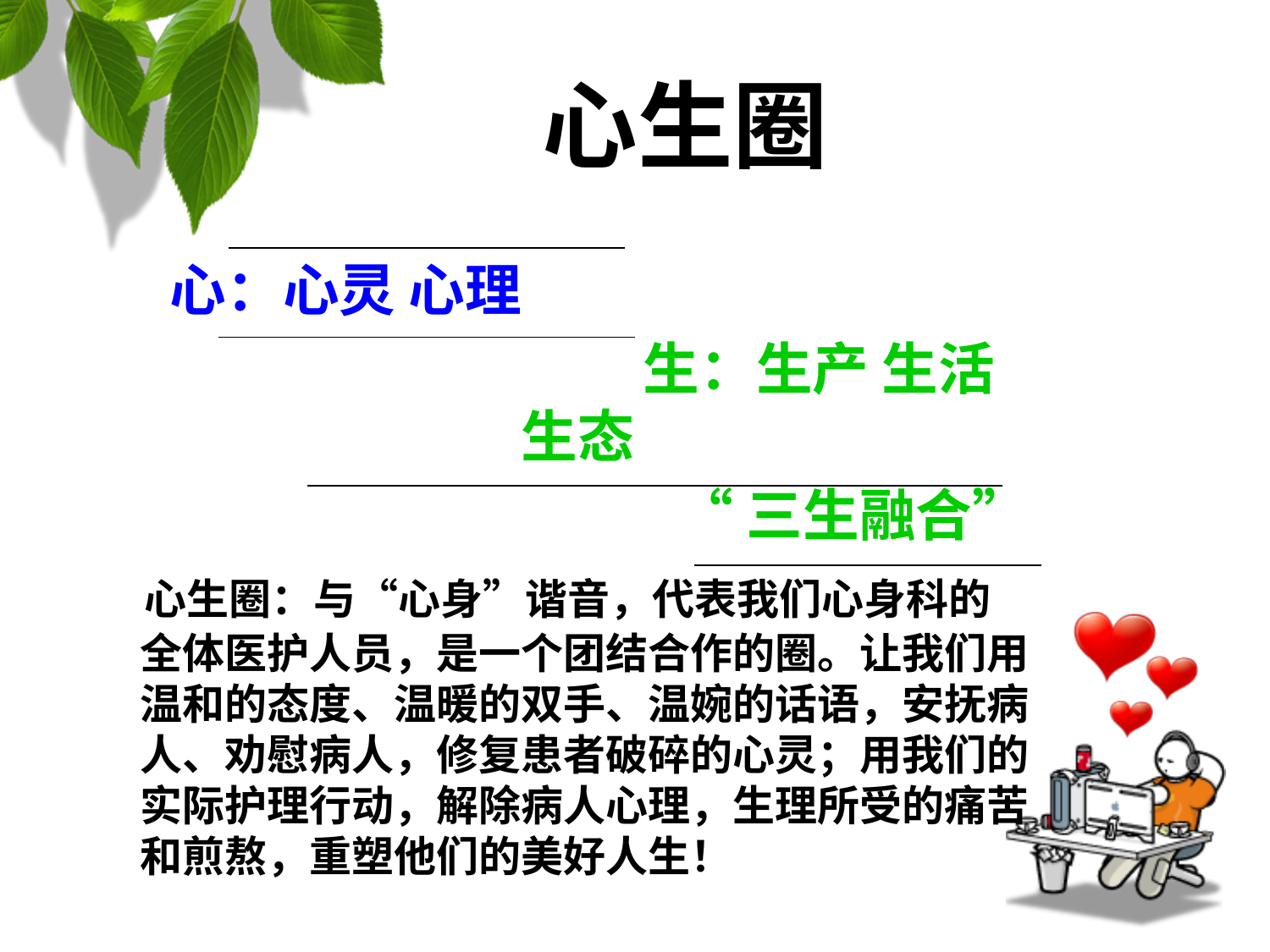

心生圈
     心：心灵 心理
                                        生：生产 生活  生态
“三生融合”
   心生圈：与“心身”谐音，代表我们心身科的全体医护人员，是一个团结合作的圈。让我们用温和的态度、温暖的双手、温婉的话语，安抚病人、劝慰病人，修复患者破碎的心灵；用我们的实际护理行动，解除病人心理，生理所受的痛苦和煎熬，重塑他们的美好人生！